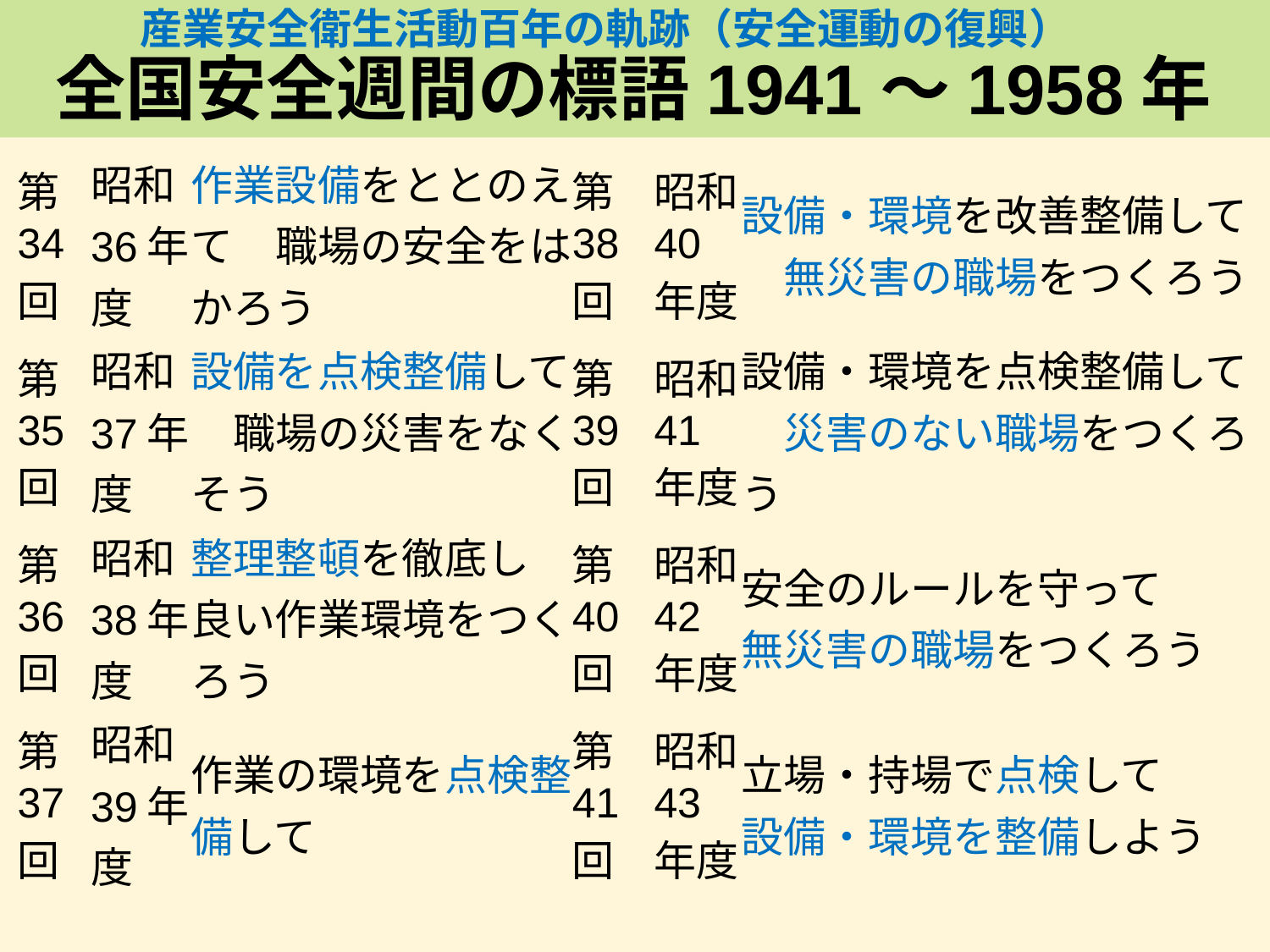

# 産業安全衛生活動百年の軌跡（安全運動の復興）　 　全国安全週間の標語1941～1958年
| 第34回 | 昭和36年度 | 作業設備をととのえて　職場の安全をはかろう | 第38回 | 昭和40年度 | 設備・環境を改善整備して　無災害の職場をつくろう |
| --- | --- | --- | --- | --- | --- |
| 第35回 | 昭和37年度 | 設備を点検整備して　職場の災害をなくそう | 第39回 | 昭和41年度 | 設備・環境を点検整備して　災害のない職場をつくろう |
| 第36回 | 昭和38年度 | 整理整頓を徹底し　良い作業環境をつくろう | 第40回 | 昭和42年度 | 安全のルールを守って　 無災害の職場をつくろう |
| 第37回 | 昭和39年度 | 作業の環境を点検整備して | 第41回 | 昭和43年度 | 立場・持場で点検して　 設備・環境を整備しよう |